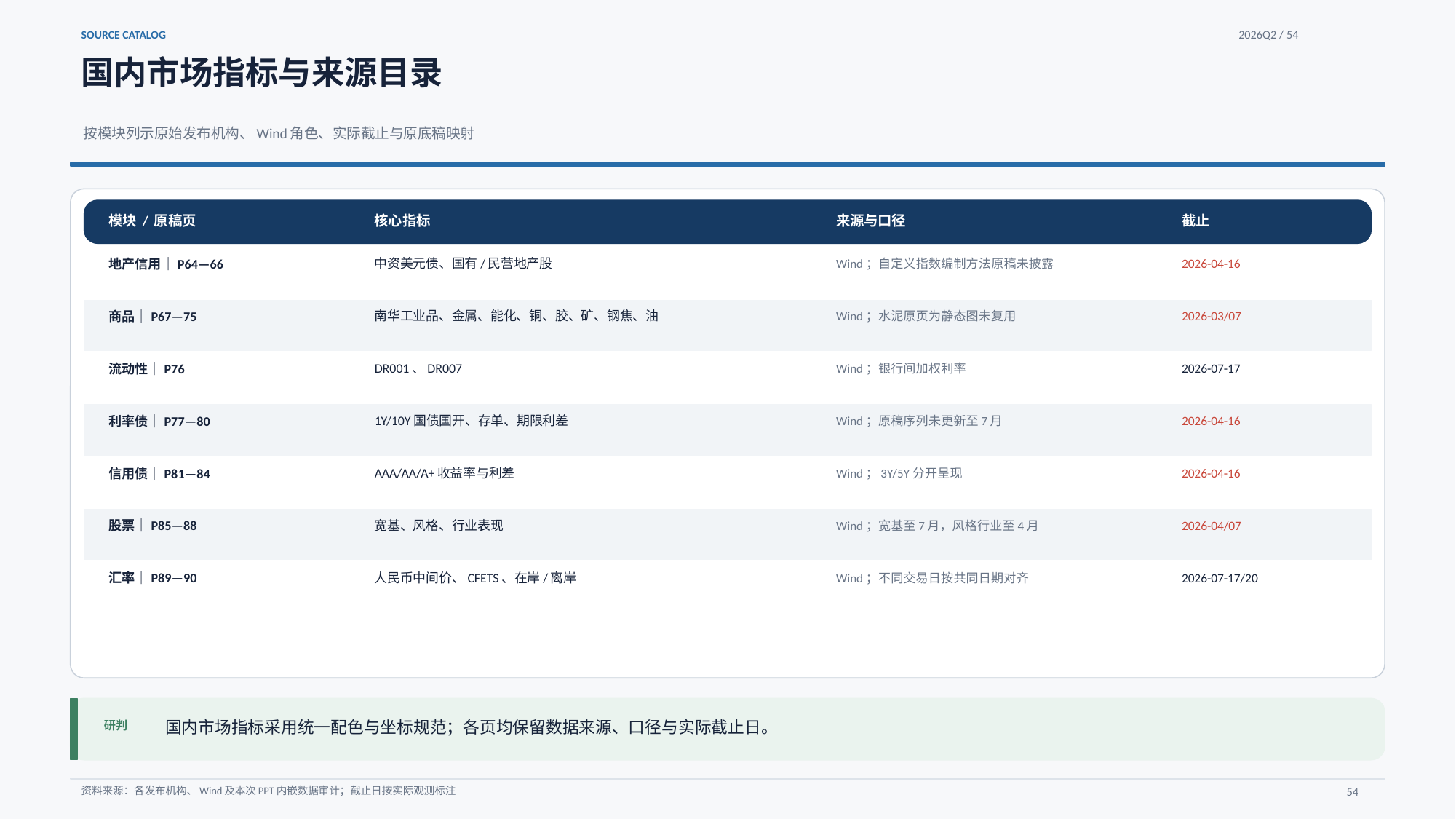

SOURCE CATALOG
2026Q2 / 54
国内市场指标与来源目录
按模块列示原始发布机构、Wind角色、实际截止与原底稿映射

模块 / 原稿页
核心指标
来源与口径
截止
地产信用｜P64—66
中资美元债、国有/民营地产股
Wind；自定义指数编制方法原稿未披露
2026-04-16

商品｜P67—75
南华工业品、金属、能化、铜、胶、矿、钢焦、油
Wind；水泥原页为静态图未复用
2026-03/07
流动性｜P76
DR001、DR007
Wind；银行间加权利率
2026-07-17

利率债｜P77—80
1Y/10Y国债国开、存单、期限利差
Wind；原稿序列未更新至7月
2026-04-16
信用债｜P81—84
AAA/AA/A+收益率与利差
Wind；3Y/5Y分开呈现
2026-04-16

股票｜P85—88
宽基、风格、行业表现
Wind；宽基至7月，风格行业至4月
2026-04/07
汇率｜P89—90
人民币中间价、CFETS、在岸/离岸
Wind；不同交易日按共同日期对齐
2026-07-17/20

国内市场指标采用统一配色与坐标规范；各页均保留数据来源、口径与实际截止日。
研判

资料来源：各发布机构、Wind及本次PPT内嵌数据审计；截止日按实际观测标注
54